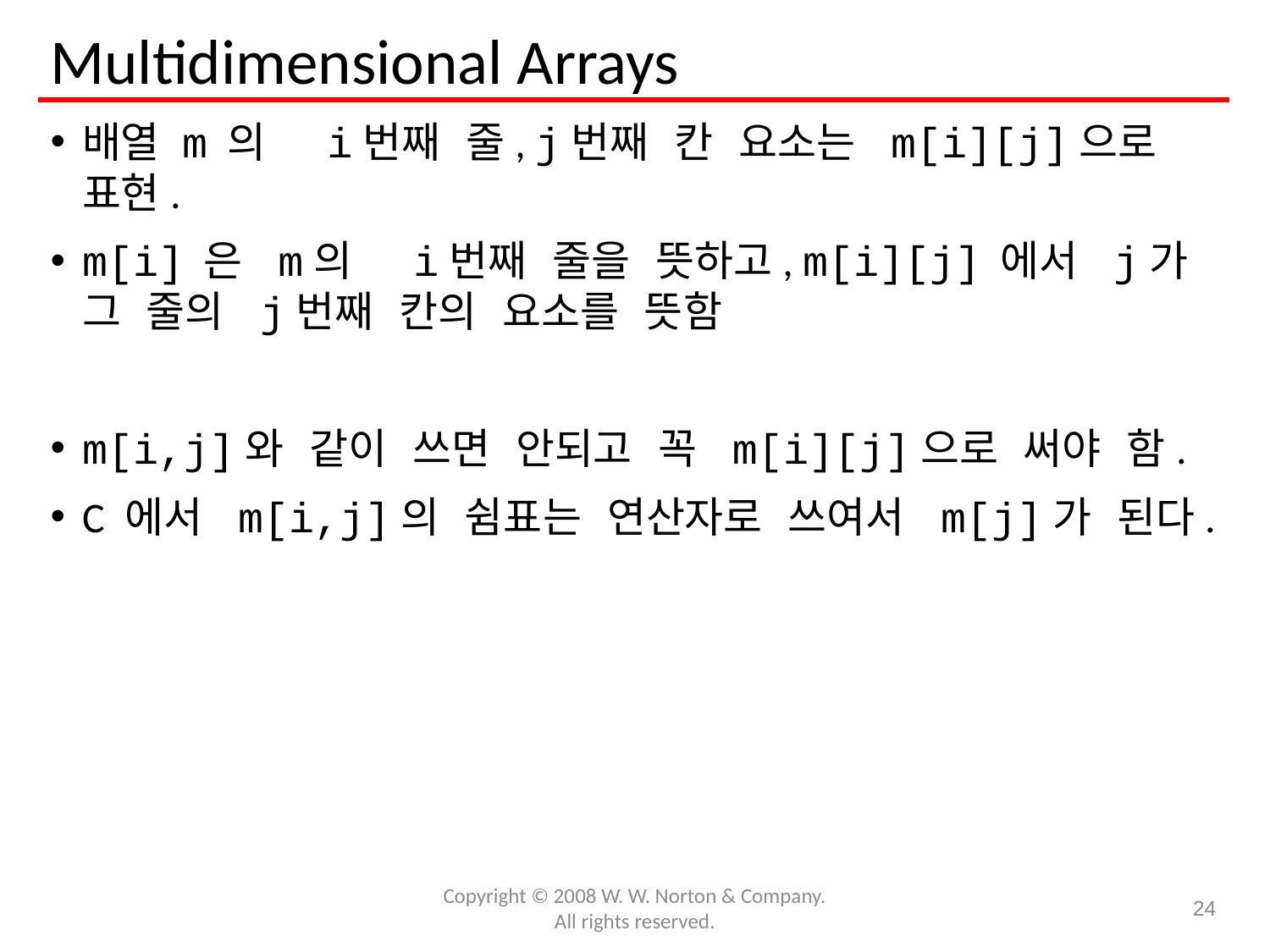

# Multidimensional Arrays
배열 m 의  i번째 줄, j번째 칸 요소는 m[i][j]으로 표현.
m[i] 은 m의  i번째 줄을 뜻하고, m[i][j] 에서 j가 그 줄의 j번째 칸의 요소를 뜻함

m[i,j]와 같이 쓰면 안되고 꼭 m[i][j]으로 써야 함.
C 에서 m[i,j]의 쉼표는 연산자로 쓰여서 m[j]가 된다.
Copyright © 2008 W. W. Norton & Company.
All rights reserved.
24